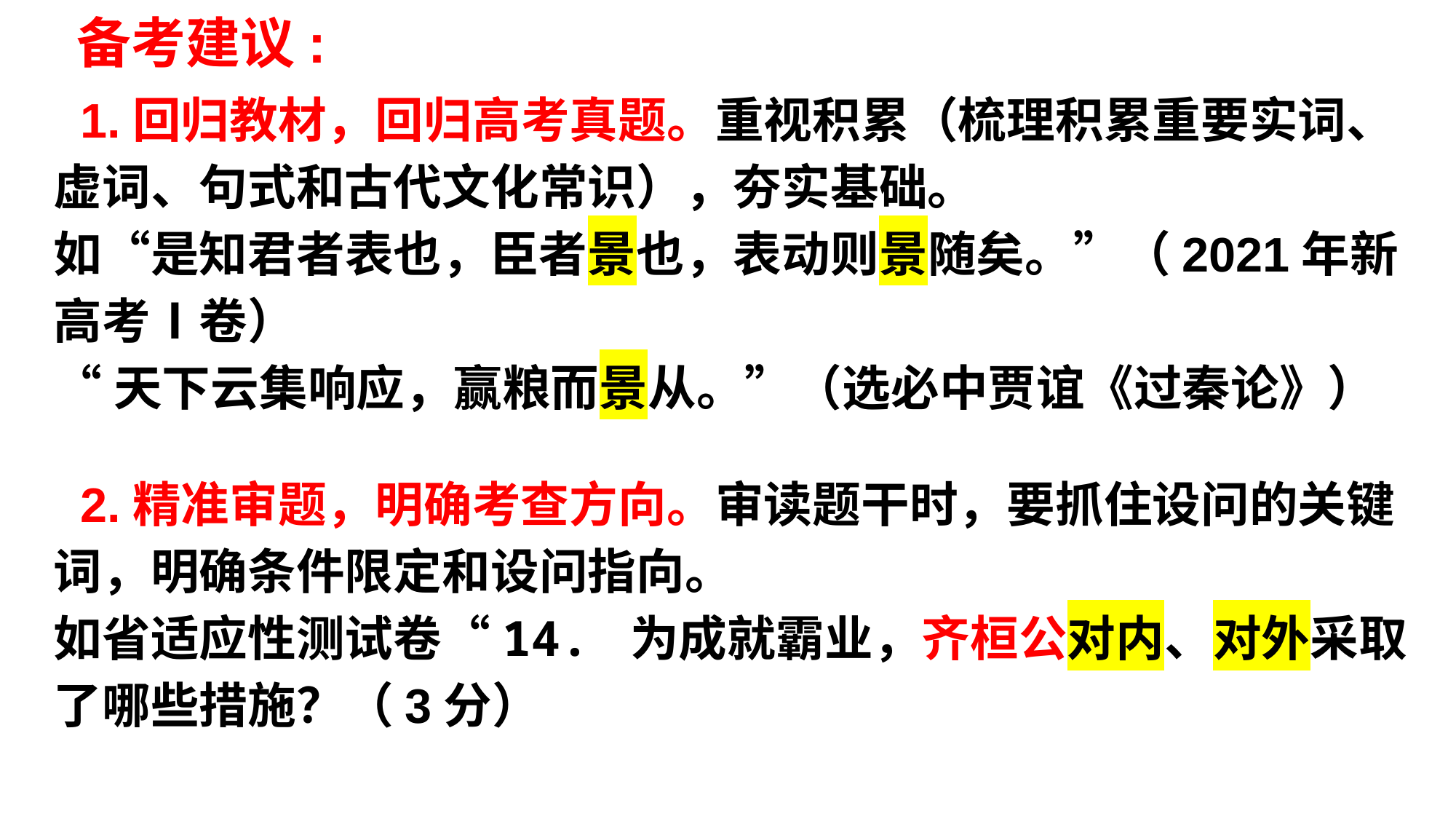

备考建议:
  1.回归教材，回归高考真题。重视积累（梳理积累重要实词、虚词、句式和古代文化常识），夯实基础。
如“是知君者表也，臣者景也，表动则景随矣。”（2021年新高考Ⅰ卷）
“天下云集响应，赢粮而景从。”（选必中贾谊《过秦论》）
  2.精准审题，明确考查方向。审读题干时，要抓住设问的关键词，明确条件限定和设问指向。
如省适应性测试卷“14. 为成就霸业，齐桓公对内、对外采取了哪些措施？（3分）